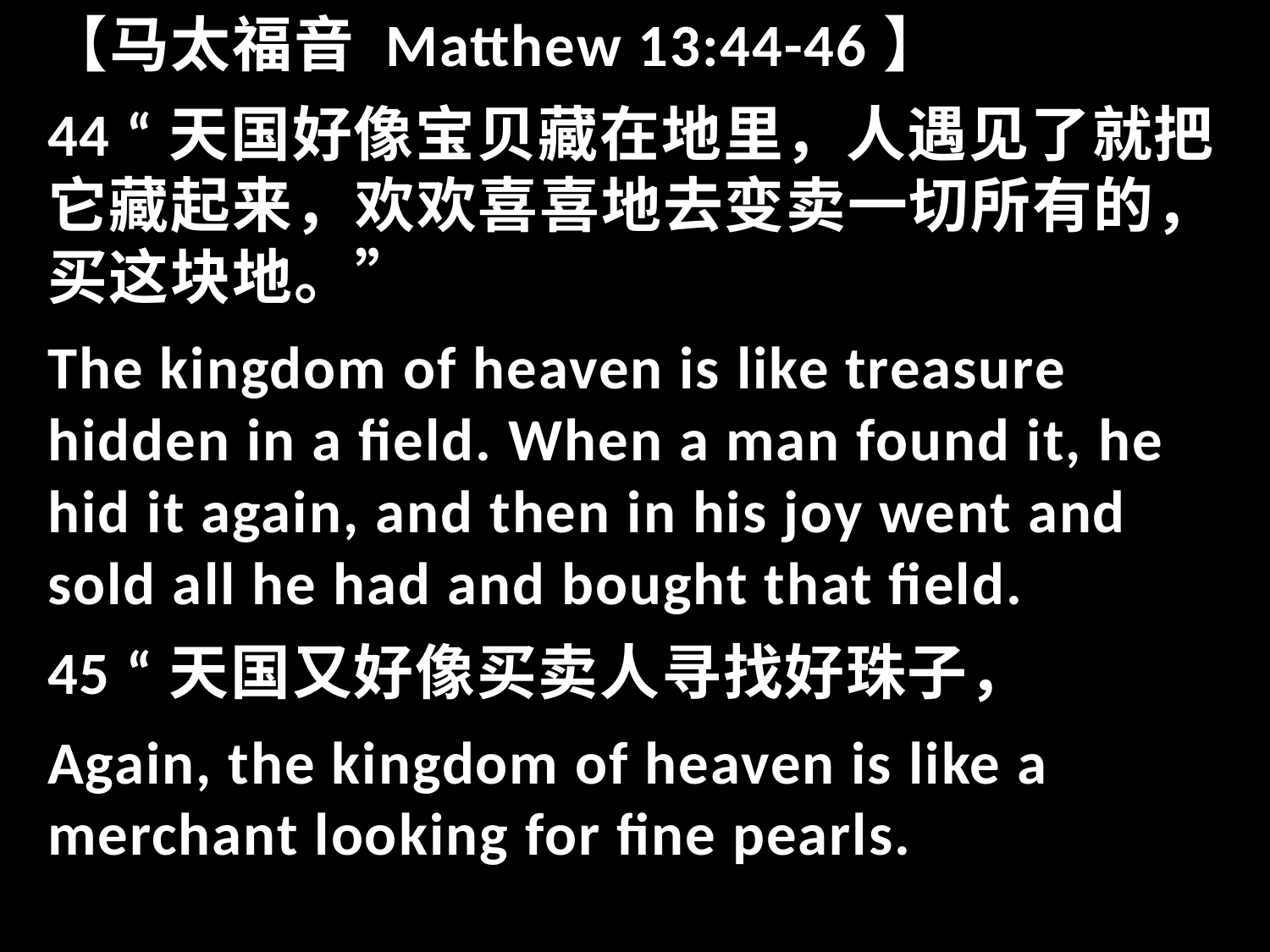

【马太福音 Matthew 13:44-46】
44 “天国好像宝贝藏在地里，人遇见了就把它藏起来，欢欢喜喜地去变卖一切所有的，买这块地。”
The kingdom of heaven is like treasure hidden in a field. When a man found it, he hid it again, and then in his joy went and sold all he had and bought that field.
45 “天国又好像买卖人寻找好珠子，
Again, the kingdom of heaven is like a merchant looking for fine pearls.